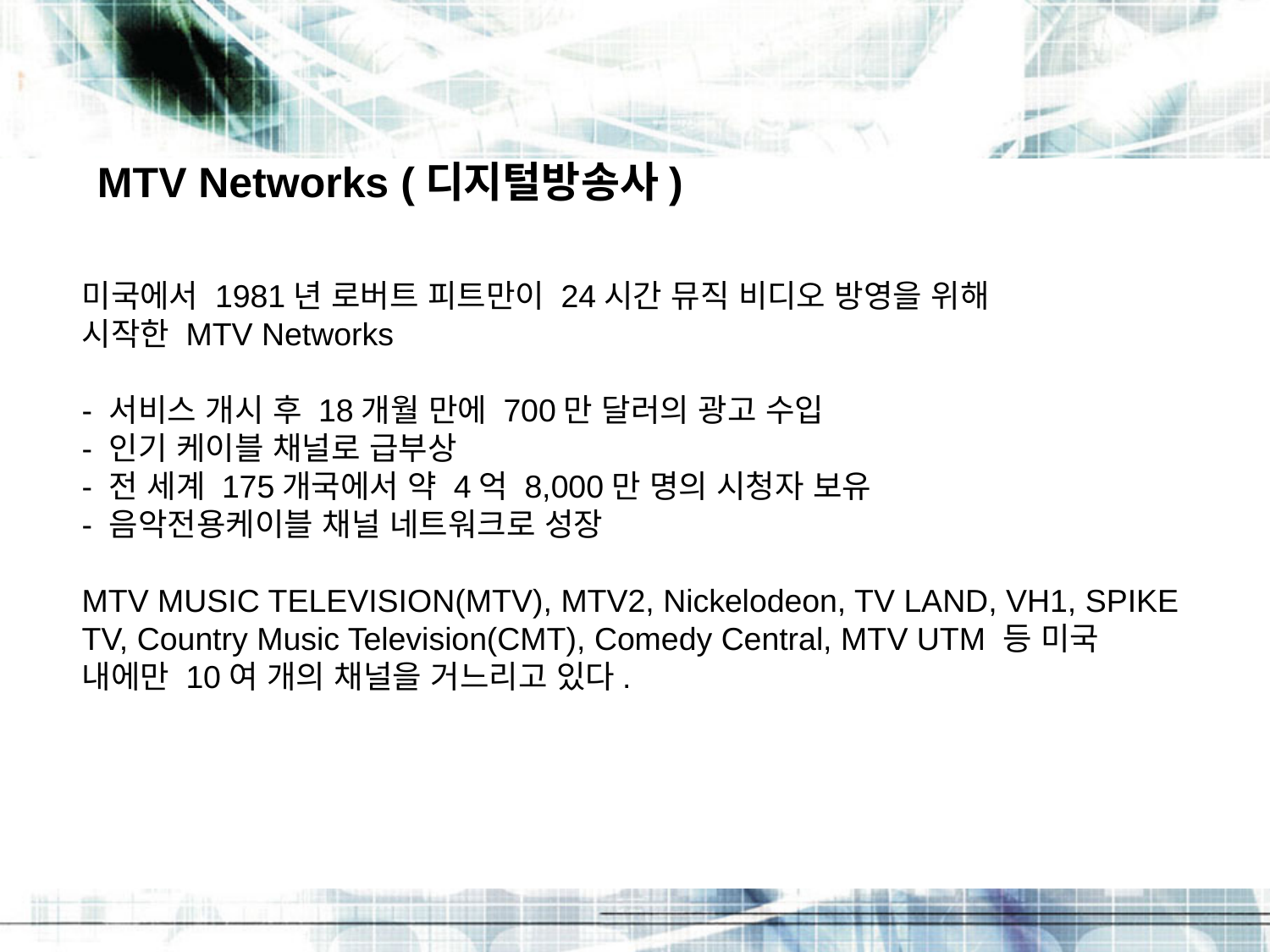

MTV Networks (디지털방송사)
미국에서 1981년 로버트 피트만이 24시간 뮤직 비디오 방영을 위해
시작한 MTV Networks

- 서비스 개시 후 18개월 만에 700만 달러의 광고 수입
- 인기 케이블 채널로 급부상
- 전 세계 175개국에서 약 4억 8,000만 명의 시청자 보유
- 음악전용케이블 채널 네트워크로 성장

MTV MUSIC TELEVISION(MTV), MTV2, Nickelodeon, TV LAND, VH1, SPIKE TV, Country Music Television(CMT), Comedy Central, MTV UTM 등 미국 내에만 10여 개의 채널을 거느리고 있다.